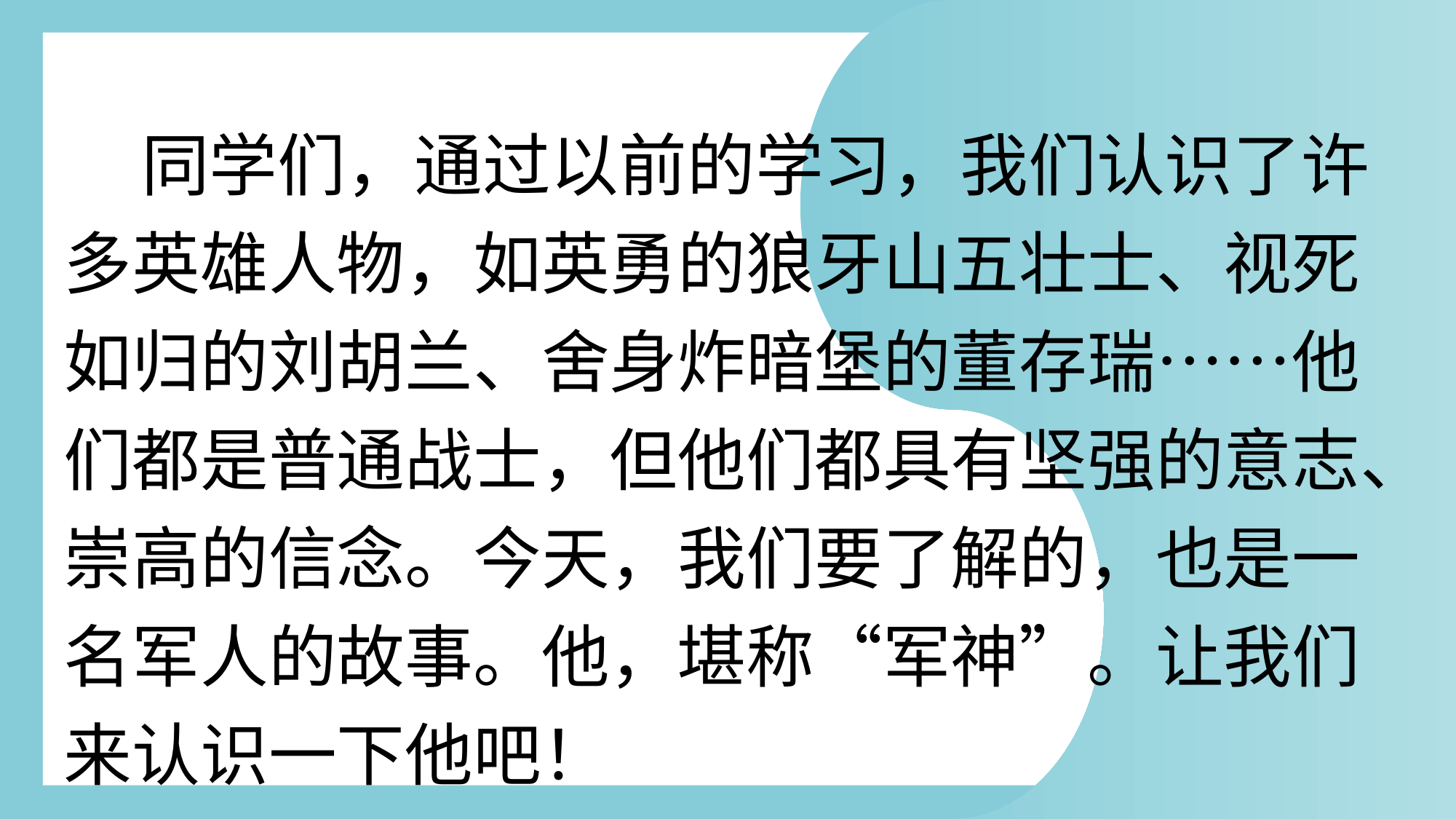

同学们，通过以前的学习，我们认识了许多英雄人物，如英勇的狼牙山五壮士、视死如归的刘胡兰、舍身炸暗堡的董存瑞……他们都是普通战士，但他们都具有坚强的意志、崇高的信念。今天，我们要了解的，也是一名军人的故事。他，堪称“军神”。让我们来认识一下他吧！